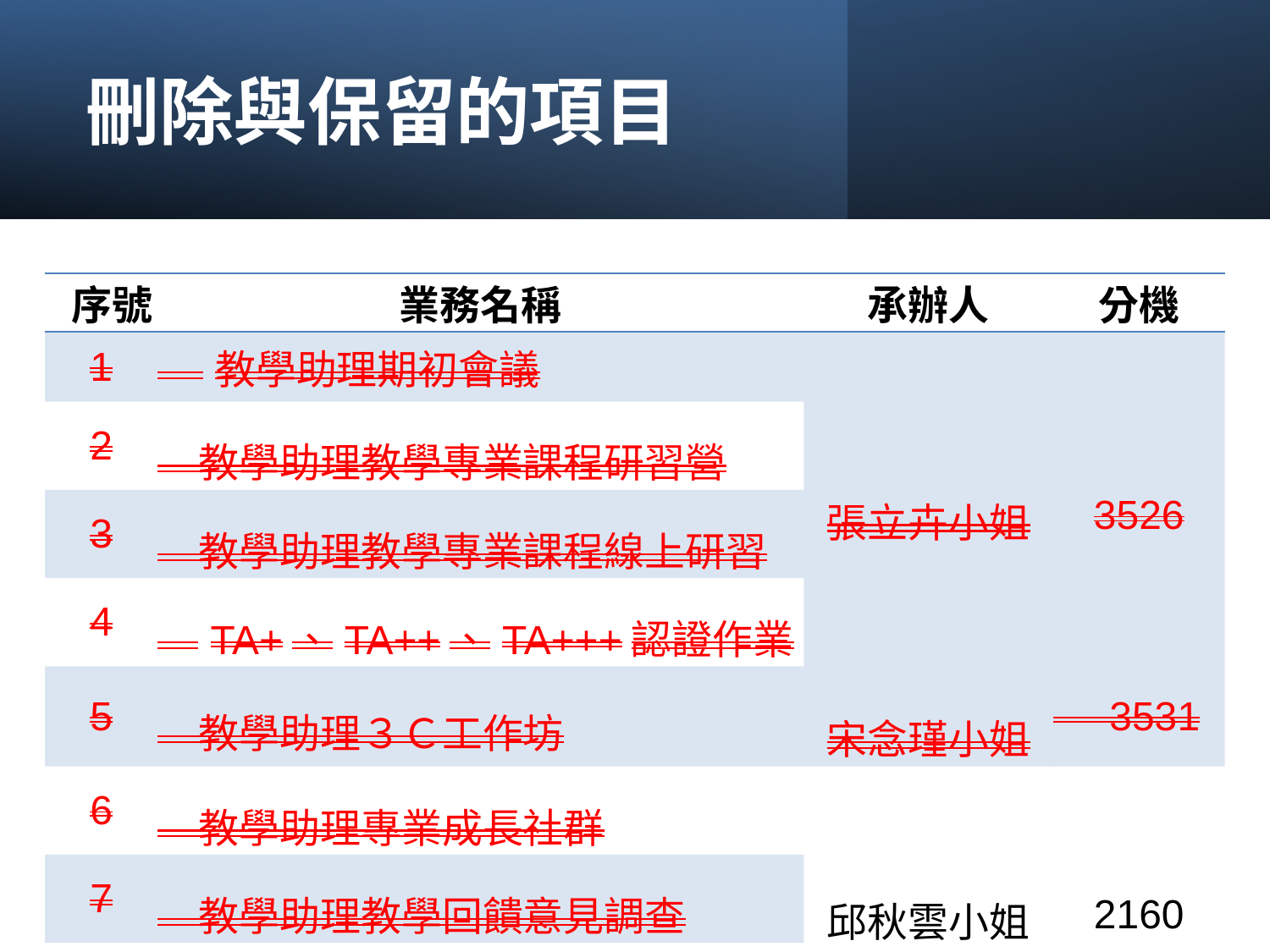

# 刪除與保留的項目
| 序號 | 業務名稱 | 承辦人 | 分機 |
| --- | --- | --- | --- |
| 1 | 教學助理期初會議 | 張立卉小姐 | 3526 |
| 2 | 教學助理教學專業課程研習營 |  |  |
| 3 | 教學助理教學專業課程線上研習 |  |  |
| 4 | TA+、TA++、TA+++認證作業 |  |  |
| 5 | 教學助理３Ｃ工作坊 | 宋念瑾小姐 | 3531 |
| 6 | 教學助理專業成長社群 | 邱秋雲小姐 | 2160 |
| 7 | 教學助理教學回饋意見調查 |  |  |
| 8 | 優良及特優教學助理獎勵 |  |  |